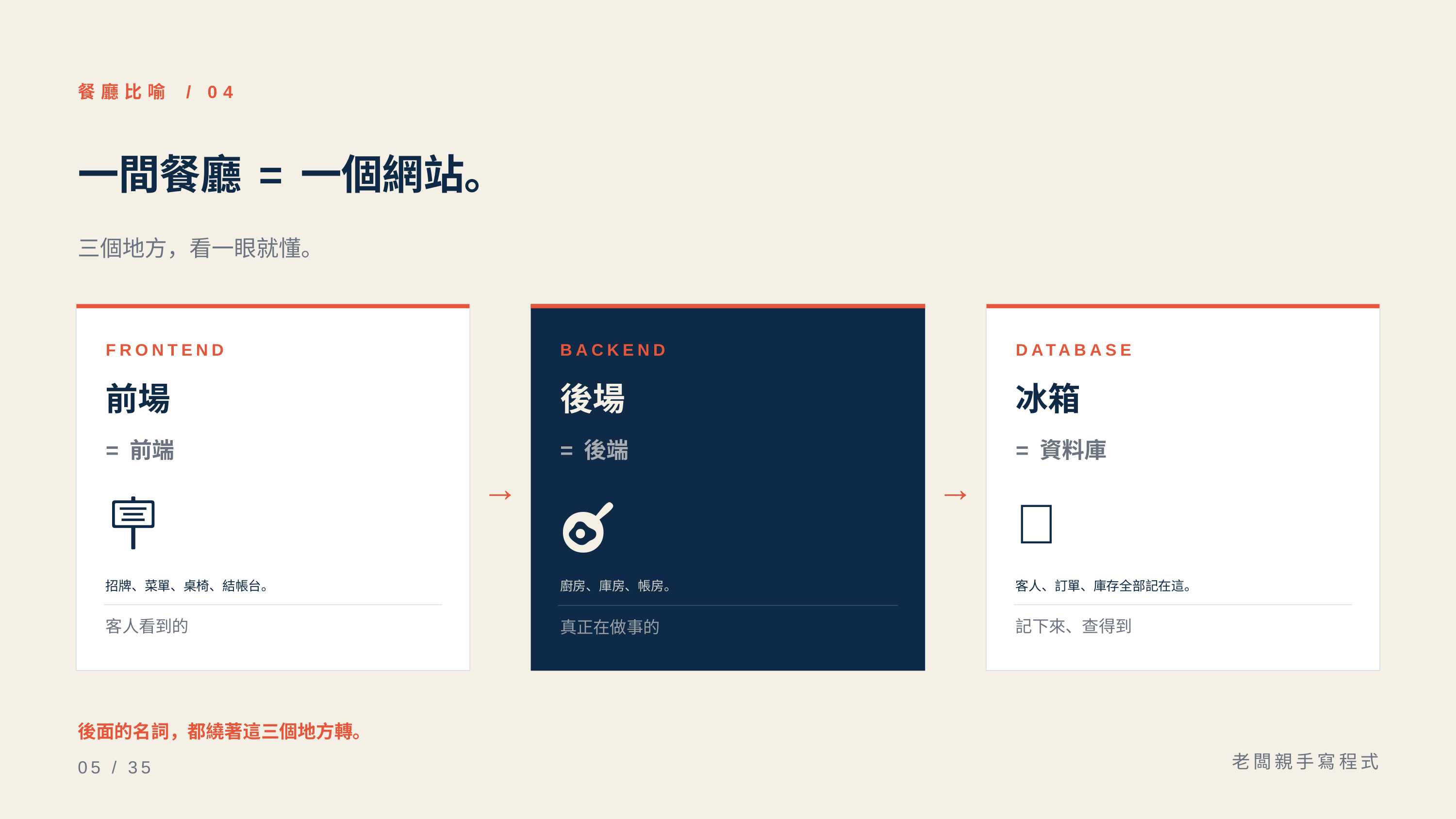

餐廳比喻 / 04
一間餐廳 = 一個網站。
三個地方，看一眼就懂。

→

→

FRONTEND
BACKEND
DATABASE
前場
後場
冰箱
= 前端
= 後端
= 資料庫
🪧
🍳
🧊
招牌、菜單、桌椅、結帳台。
廚房、庫房、帳房。
客人、訂單、庫存全部記在這。

客人看到的
記下來、查得到
真正在做事的

後面的名詞，都繞著這三個地方轉。
老闆親手寫程式
05 / 35